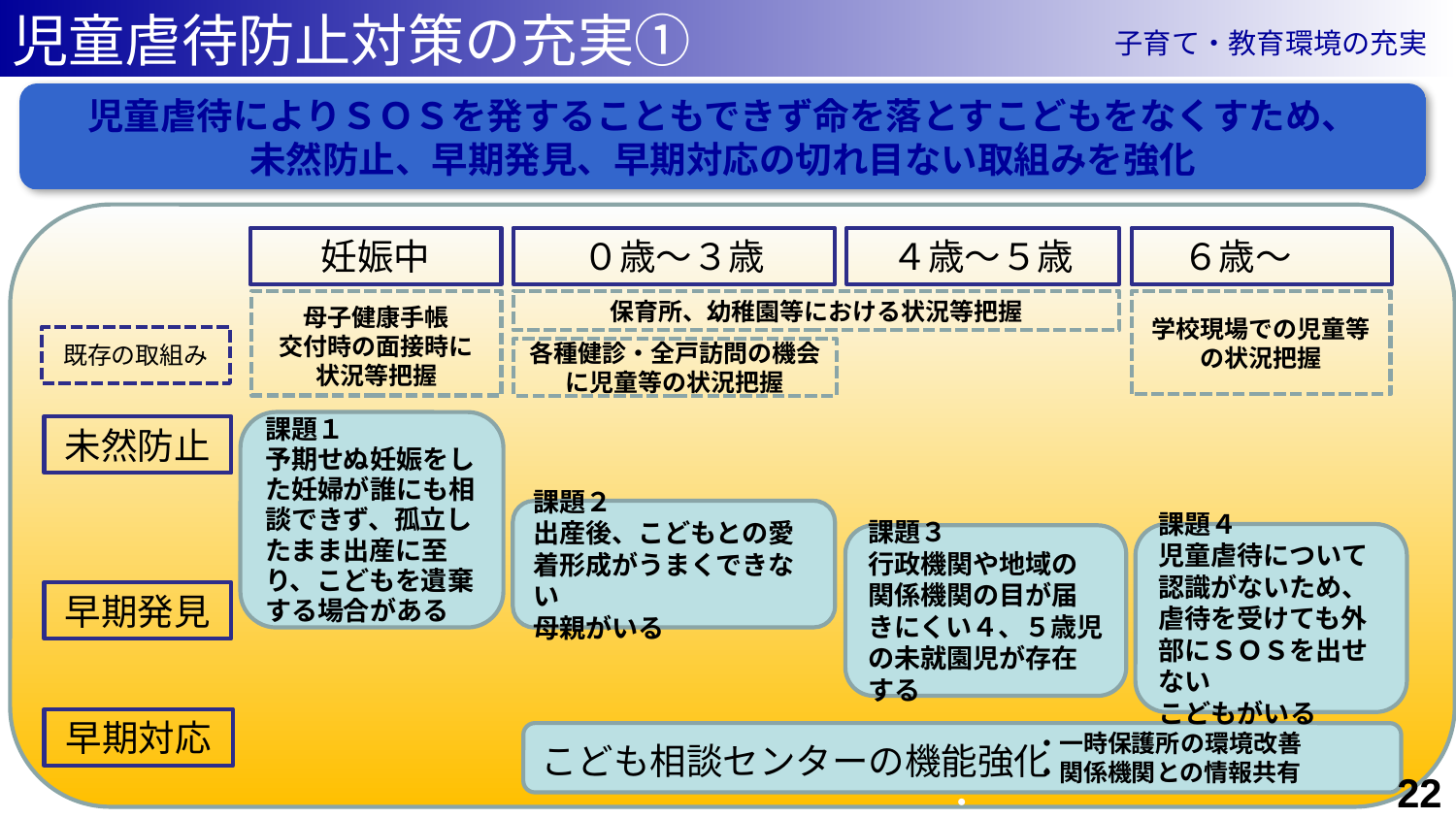

児童虐待防止対策の充実①
子育て・教育環境の充実
児童虐待によりＳＯＳを発することもできず命を落とすこどもをなくすため、
未然防止、早期発見、早期対応の切れ目ない取組みを強化

妊娠中
０歳～３歳
４歳～５歳
　６歳～
保育所、幼稚園等における状況等把握
学校現場での児童等
の状況把握

母子健康手帳
交付時の面接時に
状況等把握

既存の取組み
各種健診・全戸訪問の機会
に児童等の状況把握
課題１
予期せぬ妊娠をした妊婦が誰にも相談できず、孤立したまま出産に至り、こどもを遺棄する場合がある
未然防止
課題２
出産後、こどもとの愛着形成がうまくできない
母親がいる
課題４
児童虐待について認識がないため、
虐待を受けても外部にＳＯＳを出せない
こどもがいる
課題３
行政機関や地域の関係機関の目が届きにくい４、５歳児の未就園児が存在する
早期発見
早期対応
・一時保護所の環境改善
・関係機関との情報共有

こども相談センターの機能強化
・
22